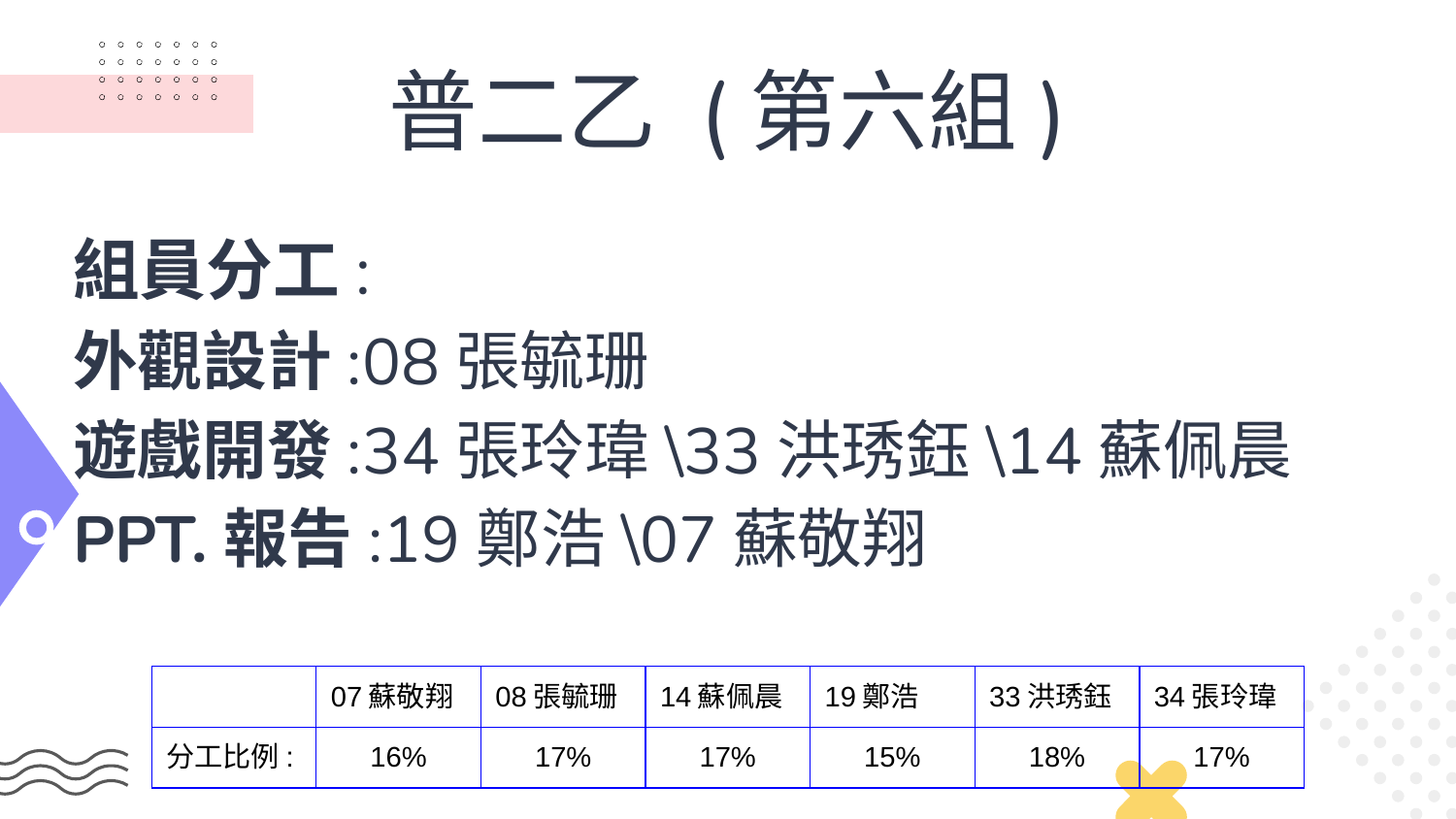

# 普二乙 (第六組)
組員分工:
外觀設計:08張毓珊
遊戲開發:34張玲瑋\33洪琇鈺\14蘇佩晨
PPT.報告:19鄭浩\07蘇敬翔

|  | 07蘇敬翔 | 08張毓珊 | 14蘇佩晨 | 19鄭浩 | 33洪琇鈺 | 34張玲瑋 |
| --- | --- | --- | --- | --- | --- | --- |
| 分工比例: | 16% | 17% | 17% | 15% | 18% | 17% |